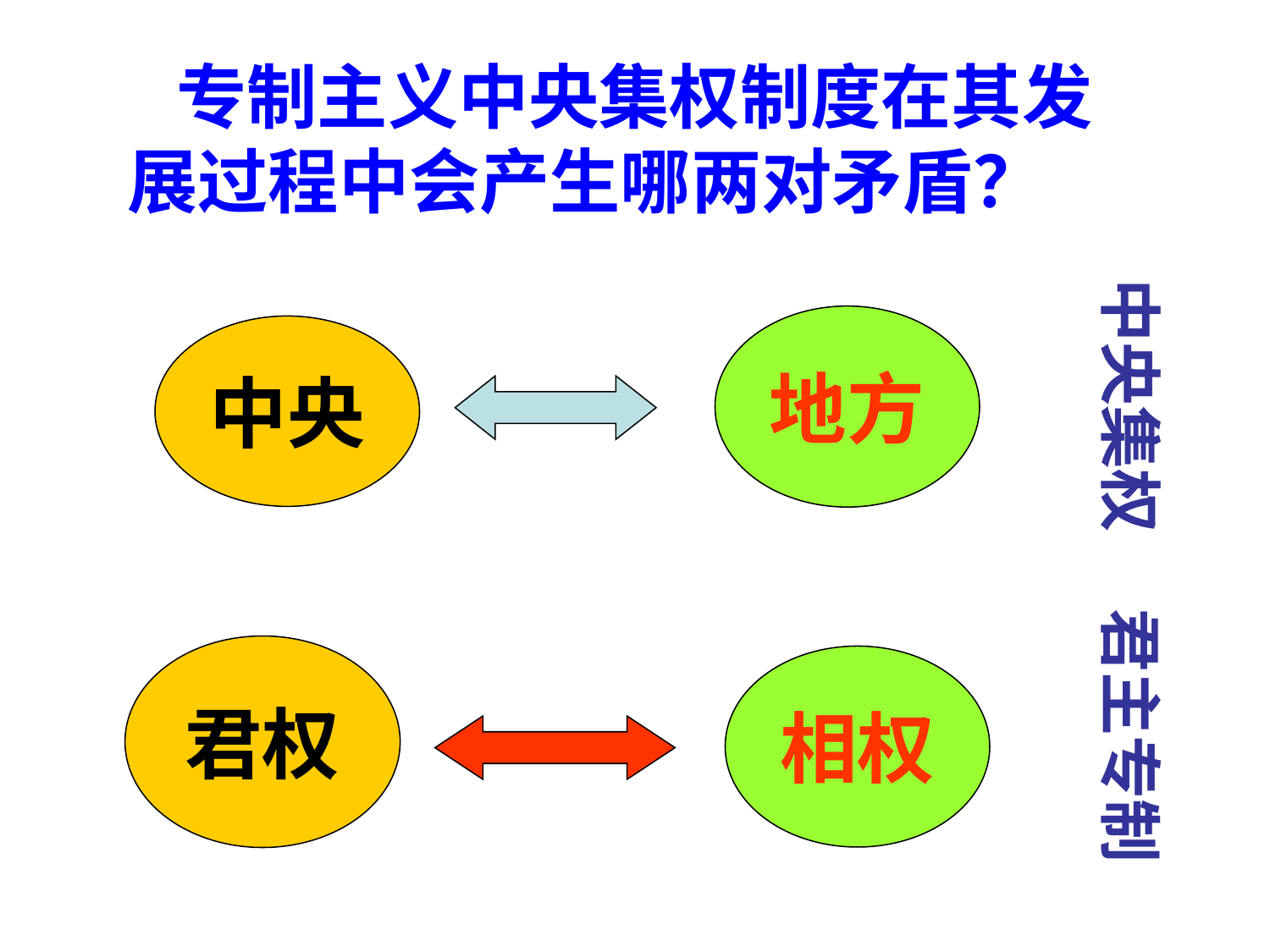

专制主义中央集权制度在其发展过程中会产生哪两对矛盾？
中央集权
地方
中央

君主专制
君权
相权